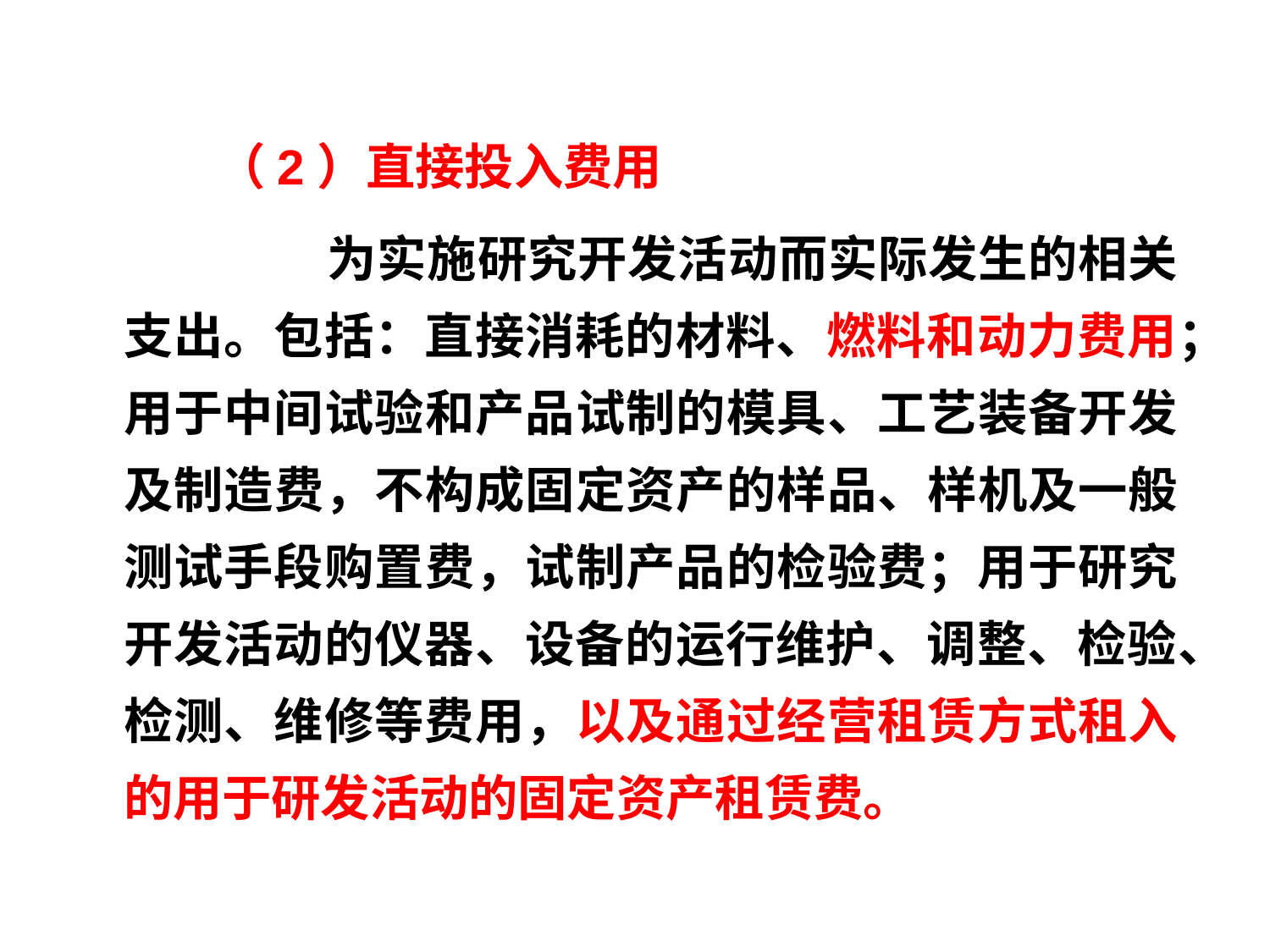

（2）直接投入费用
    	     为实施研究开发活动而实际发生的相关支出。包括：直接消耗的材料、燃料和动力费用；用于中间试验和产品试制的模具、工艺装备开发及制造费，不构成固定资产的样品、样机及一般测试手段购置费，试制产品的检验费；用于研究开发活动的仪器、设备的运行维护、调整、检验、检测、维修等费用，以及通过经营租赁方式租入的用于研发活动的固定资产租赁费。